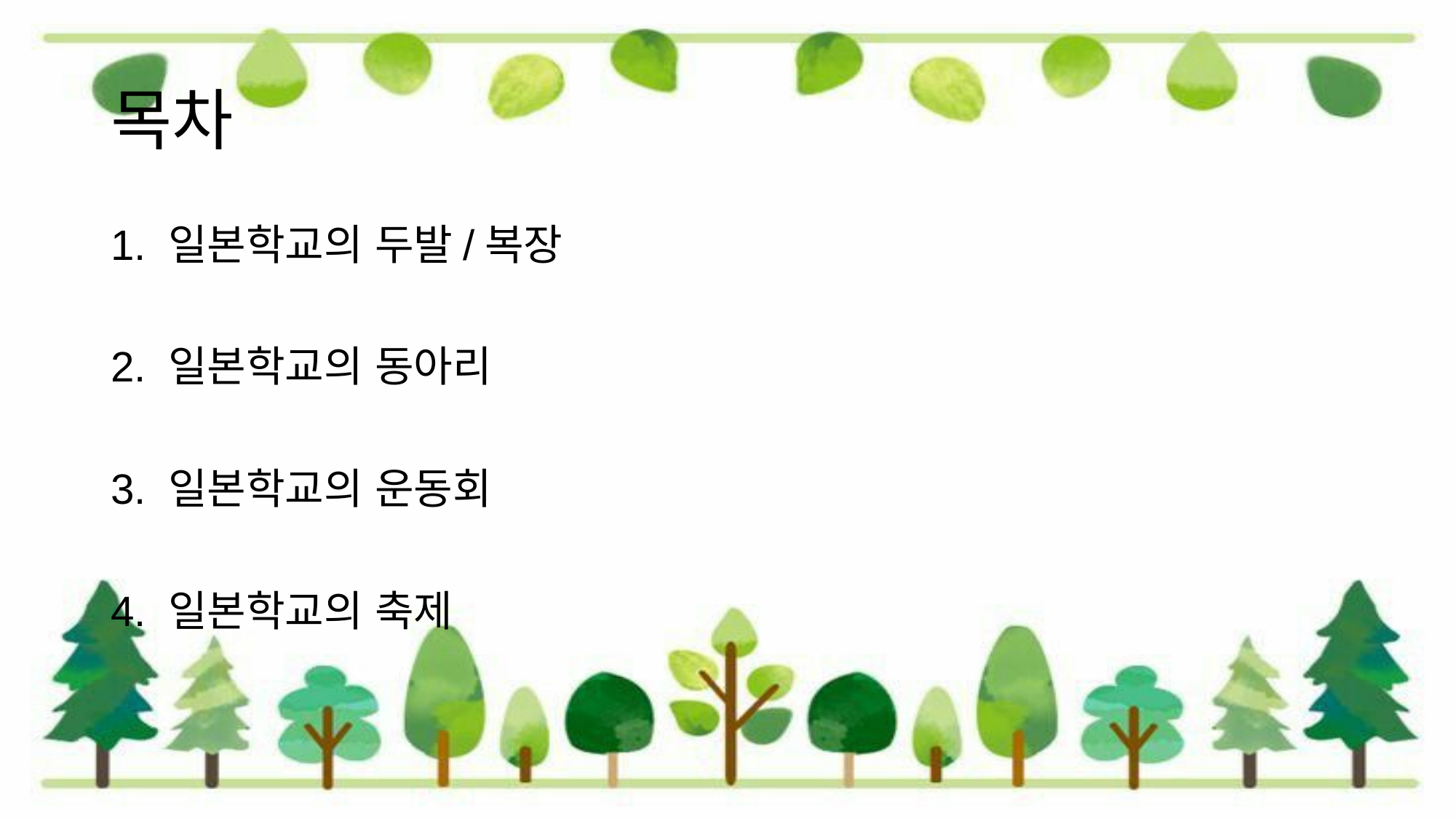

# 목차
1. 일본학교의 두발/복장

2. 일본학교의 동아리

3. 일본학교의 운동회

4. 일본학교의 축제